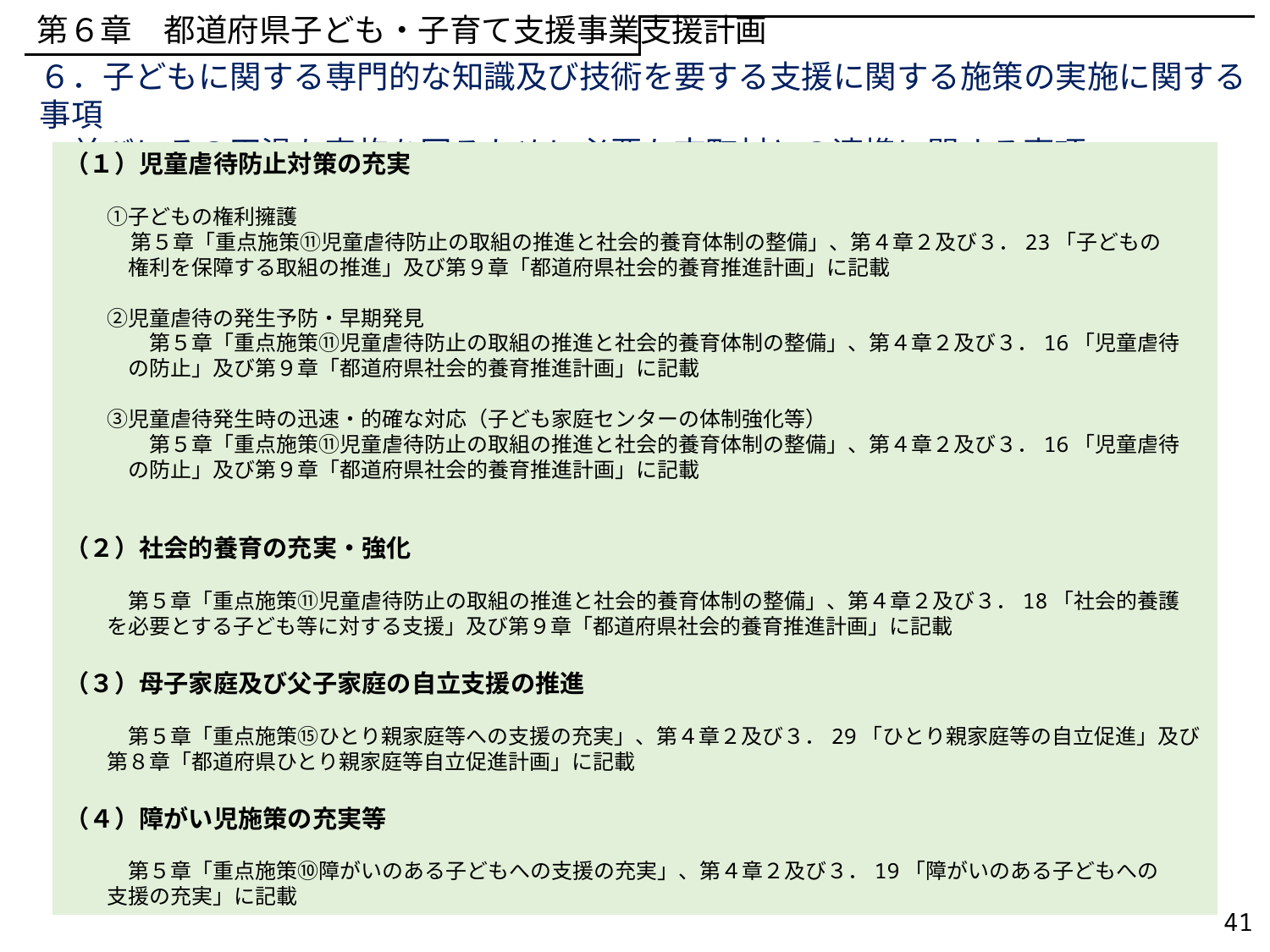

第６章　都道府県子ども・子育て支援事業支援計画

６．子どもに関する専門的な知識及び技術を要する支援に関する施策の実施に関する事項
　並びにその円滑な実施を図るために必要な市町村との連携に関する事項
（１）児童虐待防止対策の充実

　　①子どもの権利擁護
    　　第５章「重点施策⑪児童虐待防止の取組の推進と社会的養育体制の整備」、第４章２及び３．23「子どもの
　　　権利を保障する取組の推進」及び第９章「都道府県社会的養育推進計画」に記載

　　②児童虐待の発生予防・早期発見
　　　　第５章「重点施策⑪児童虐待防止の取組の推進と社会的養育体制の整備」、第４章２及び３．16「児童虐待
　　　の防止」及び第９章「都道府県社会的養育推進計画」に記載

　　③児童虐待発生時の迅速・的確な対応（子ども家庭センターの体制強化等）
　　　　第５章「重点施策⑪児童虐待防止の取組の推進と社会的養育体制の整備」、第４章２及び３．16「児童虐待
　　　の防止」及び第９章「都道府県社会的養育推進計画」に記載

（２）社会的養育の充実・強化
　　　第５章「重点施策⑪児童虐待防止の取組の推進と社会的養育体制の整備」、第４章２及び３．18「社会的養護
　　を必要とする子ども等に対する支援」及び第９章「都道府県社会的養育推進計画」に記載

（３）母子家庭及び父子家庭の自立支援の推進

　　　第５章「重点施策⑮ひとり親家庭等への支援の充実」、第４章２及び３．29「ひとり親家庭等の自立促進」及び
　　第８章「都道府県ひとり親家庭等自立促進計画」に記載

（４）障がい児施策の充実等
　　　第５章「重点施策⑩障がいのある子どもへの支援の充実」、第４章２及び３．19「障がいのある子どもへの
　　支援の充実」に記載
41